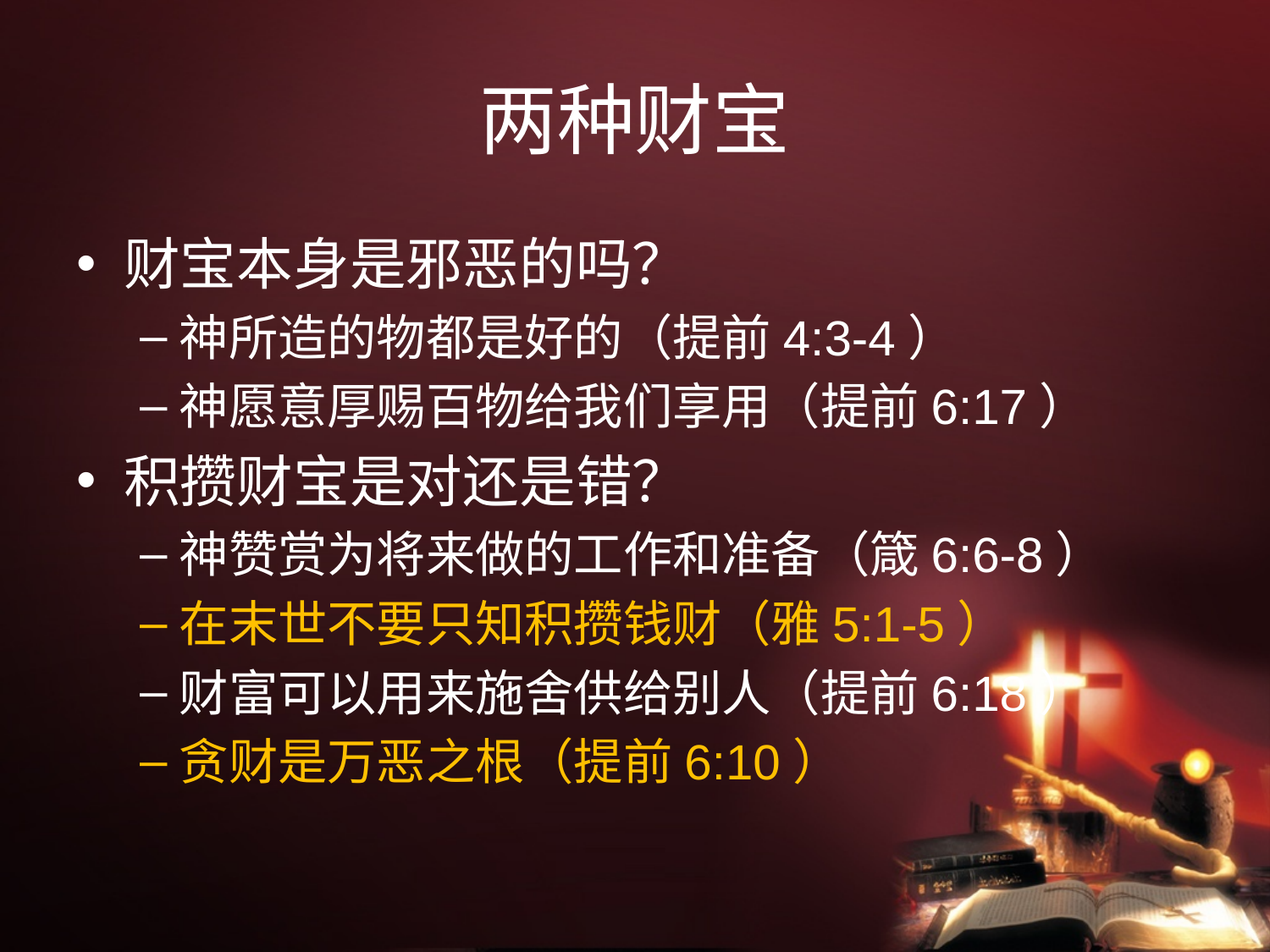

# 两种财宝
财宝本身是邪恶的吗？
神所造的物都是好的（提前4:3-4）
神愿意厚赐百物给我们享用（提前6:17）
积攒财宝是对还是错？
神赞赏为将来做的工作和准备（箴6:6-8）
在末世不要只知积攒钱财（雅5:1-5）
财富可以用来施舍供给别人（提前6:18）
贪财是万恶之根（提前6:10）